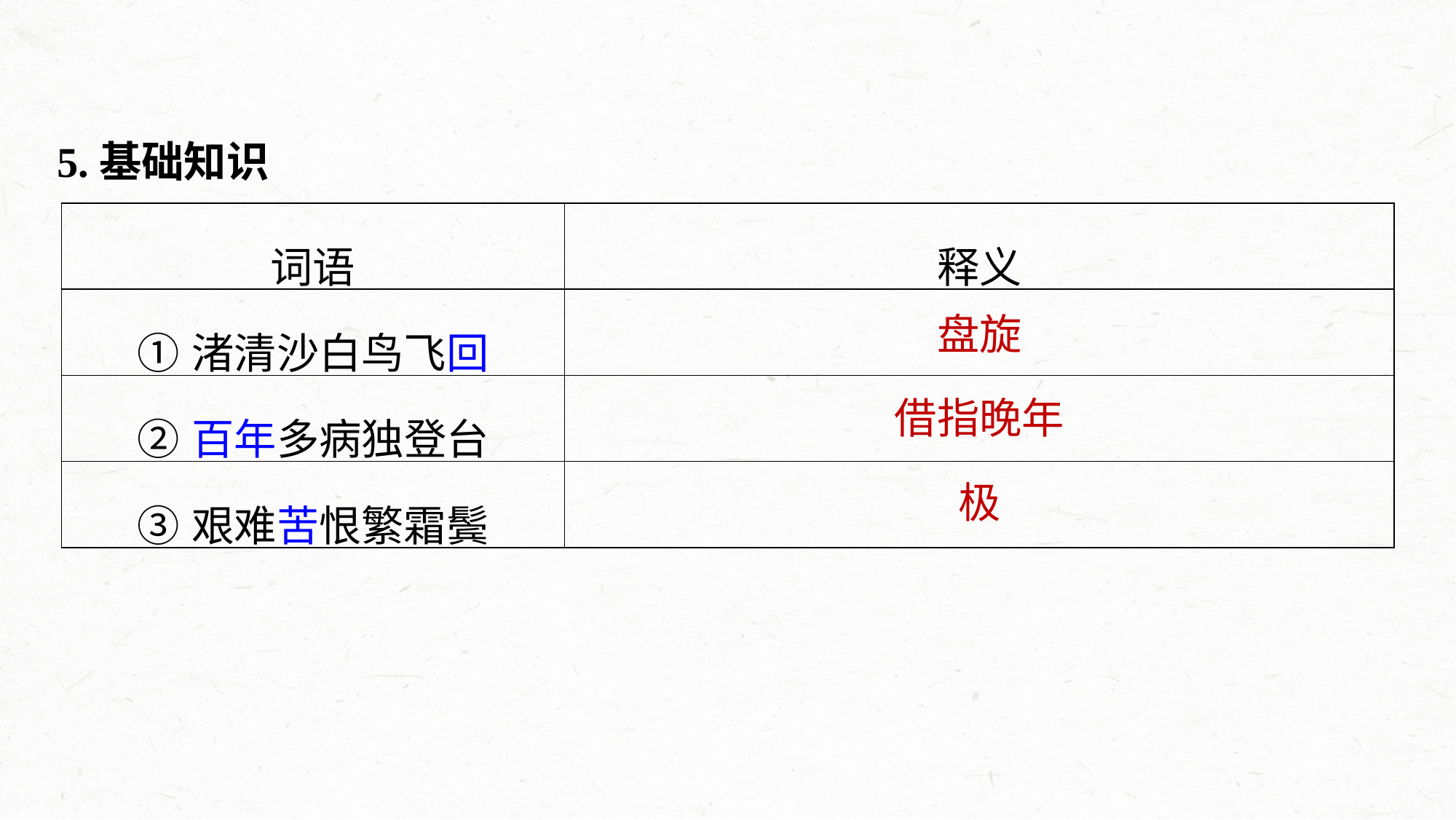

5.基础知识
| 词语 | 释义 |
| --- | --- |
| ①渚清沙白鸟飞回 |  |
| ②百年多病独登台 |  |
| ③艰难苦恨繁霜鬓 |  |
盘旋
借指晚年
极